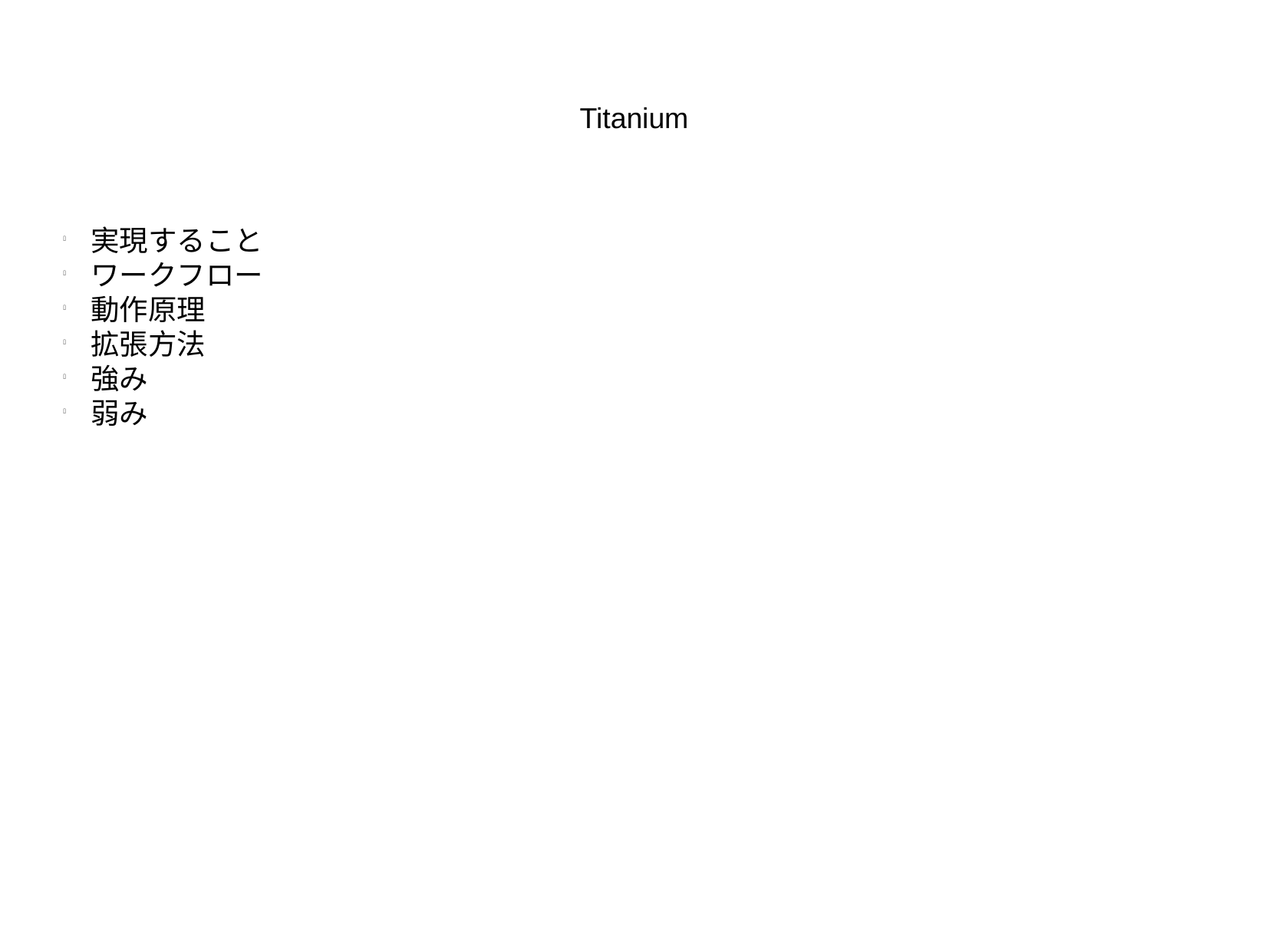

Titanium
実現すること
ワークフロー
動作原理
拡張方法
強み
弱み